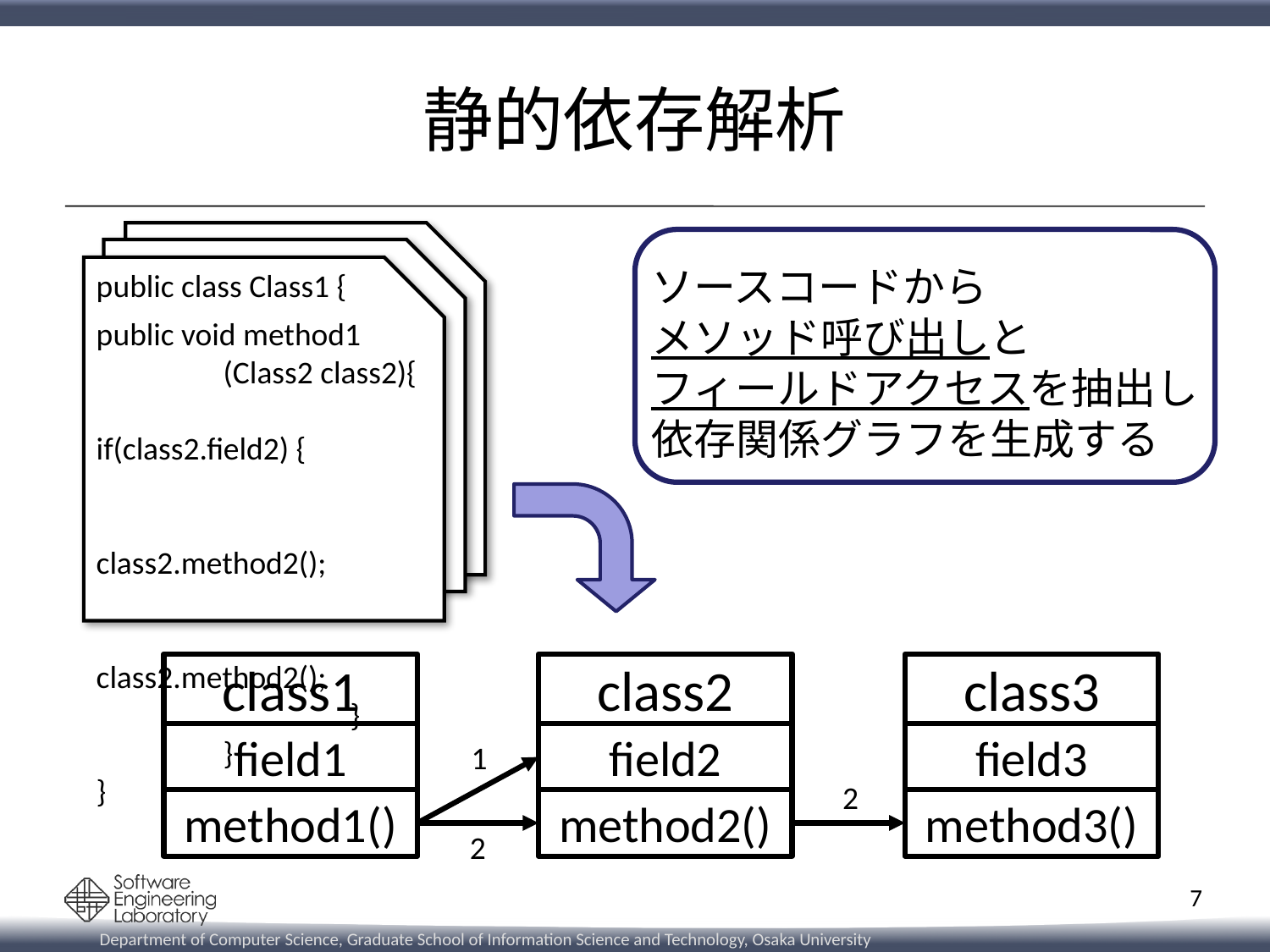

# 静的依存解析

ソースコードから
メソッド呼び出しと
フィールドアクセスを抽出し
依存関係グラフを生成する

public class Class1 {

public void method1
	(Class2 class2){
		if(class2.field2) {
			class2.method2();
			class2.method2();
		}
	}
}

class1
class2
class3
field1
field2
field3
1
2
method1()
method2()
method3()
2
7